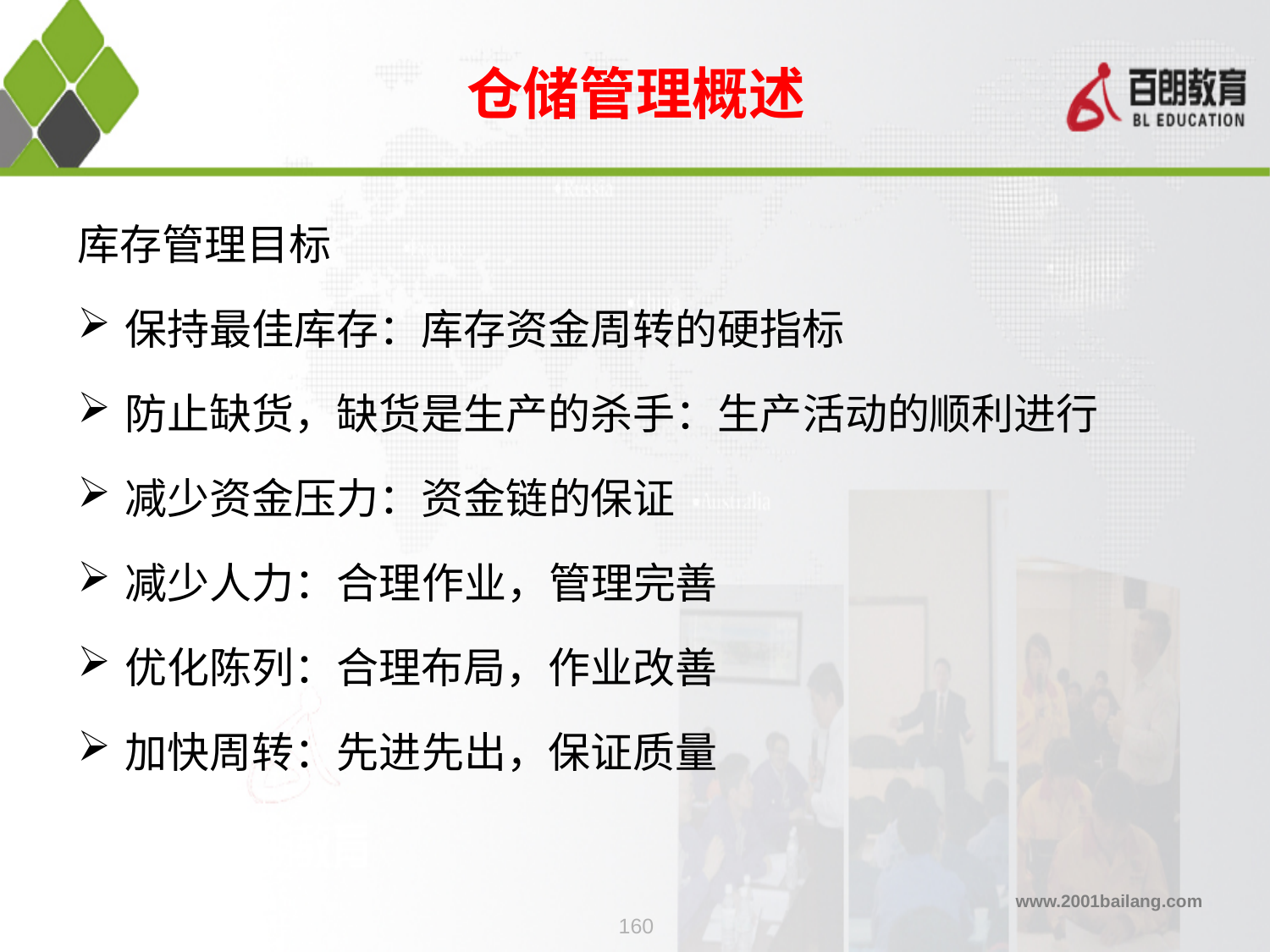

仓储管理概述
库存管理目标
保持最佳库存：库存资金周转的硬指标
防止缺货，缺货是生产的杀手：生产活动的顺利进行
减少资金压力：资金链的保证
减少人力：合理作业，管理完善
优化陈列：合理布局，作业改善
加快周转：先进先出，保证质量
160